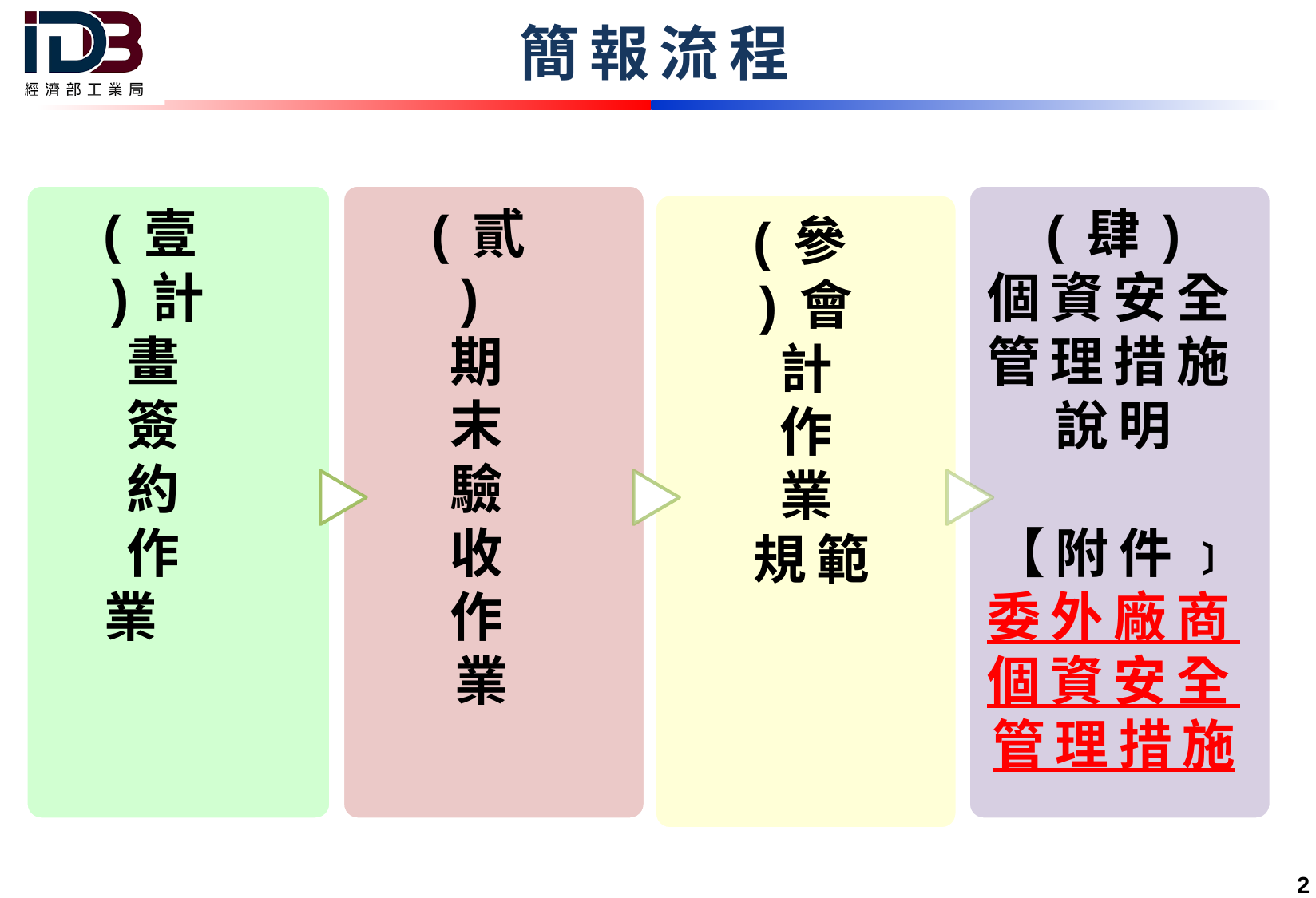

簡報流程

(壹)計
畫簽約作業
(貳)期末驗收作業

(肆)
個資安全管理措施說明

【附件﹞
委外廠商個資安全管理措施

(參)會計作業規範